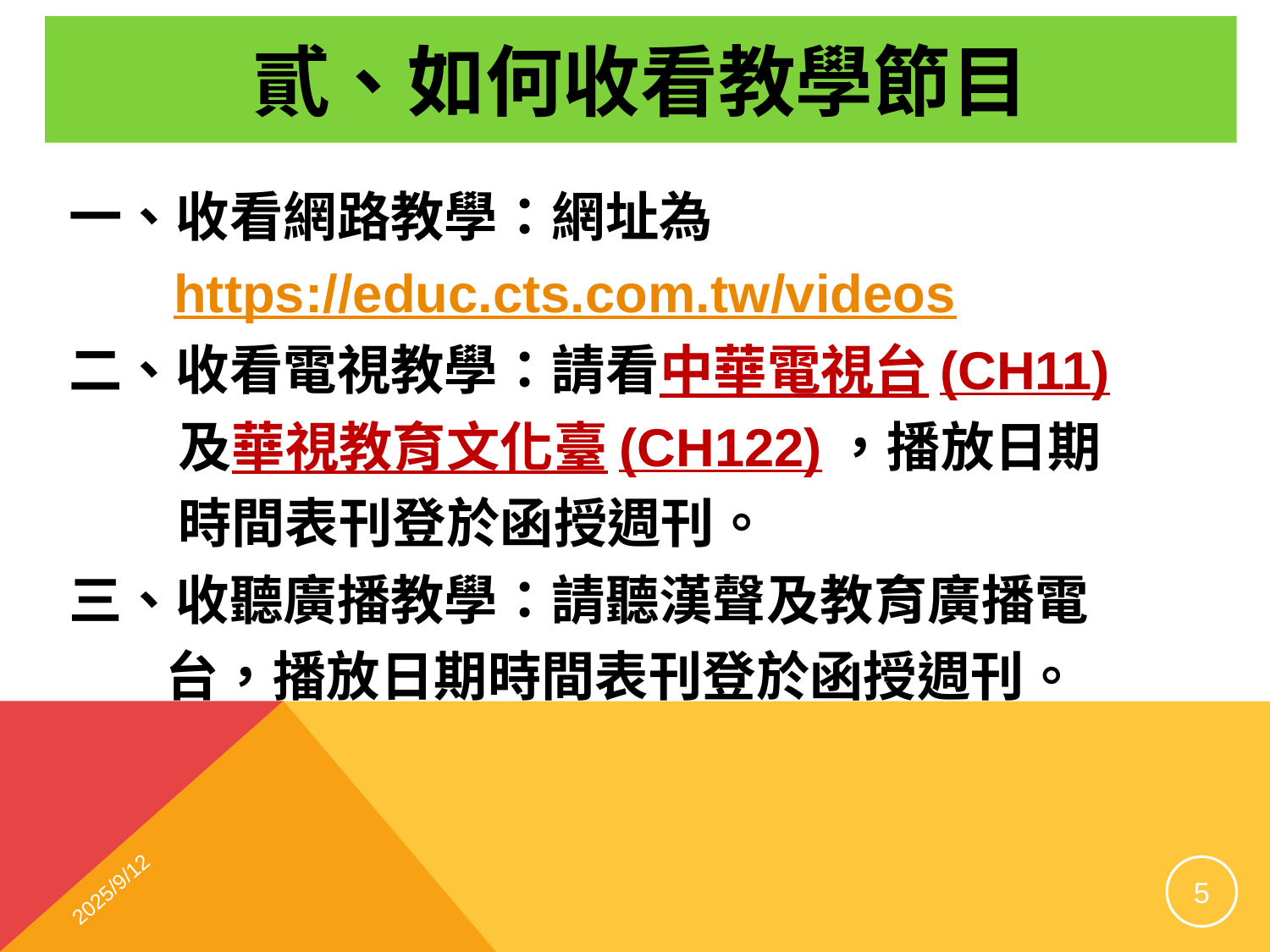

# 貳、如何收看教學節目
一、收看網路教學：網址為
       https://educ.cts.com.tw/videos
二、收看電視教學：請看中華電視台(CH11)
        及華視教育文化臺(CH122)，播放日期
        時間表刊登於函授週刊。
三、收聽廣播教學：請聽漢聲及教育廣播電
       台，播放日期時間表刊登於函授週刊。

2025/9/12
5